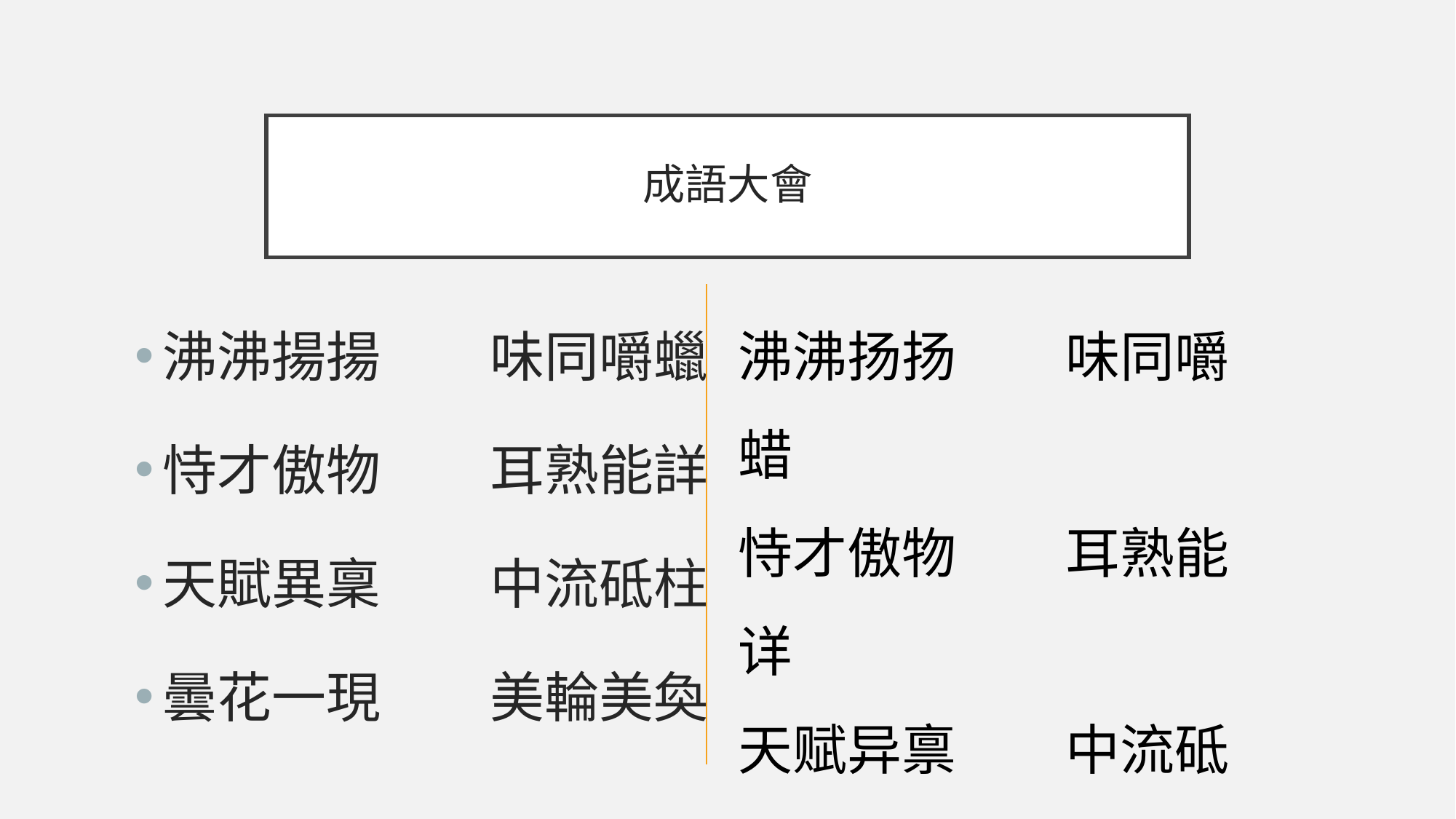

# 成語大會
沸沸揚揚	味同嚼蠟
恃才傲物	耳熟能詳
天賦異稟	中流砥柱
曇花一現	美輪美奐
沸沸扬扬	味同嚼蜡
恃才傲物	耳熟能详
天赋异禀	中流砥柱
昙花一现	美轮美奂